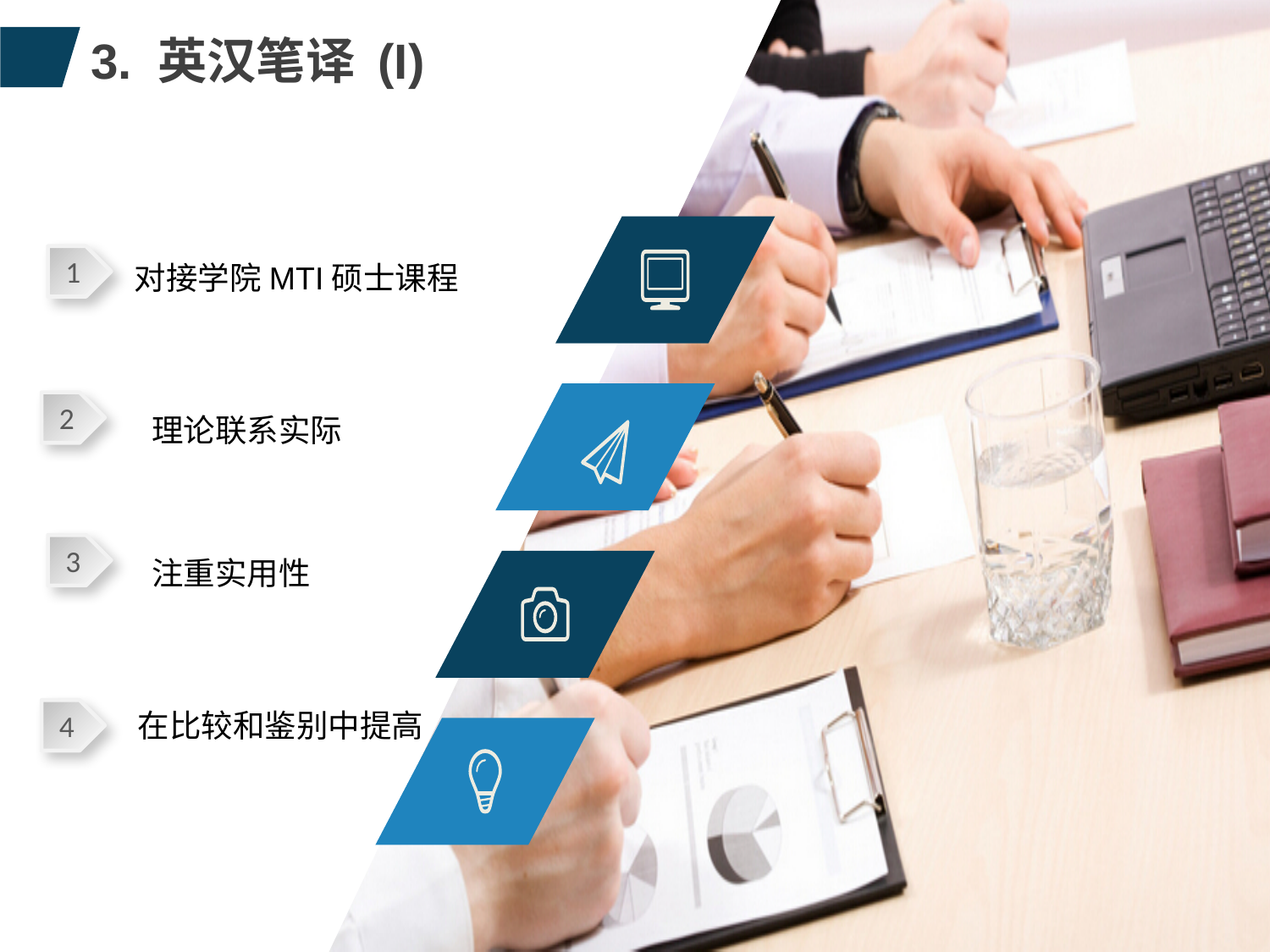

3. 英汉笔译 (I)

对接学院MTI硕士课程
1

理论联系实际
2
注重实用性
3

在比较和鉴别中提高
4